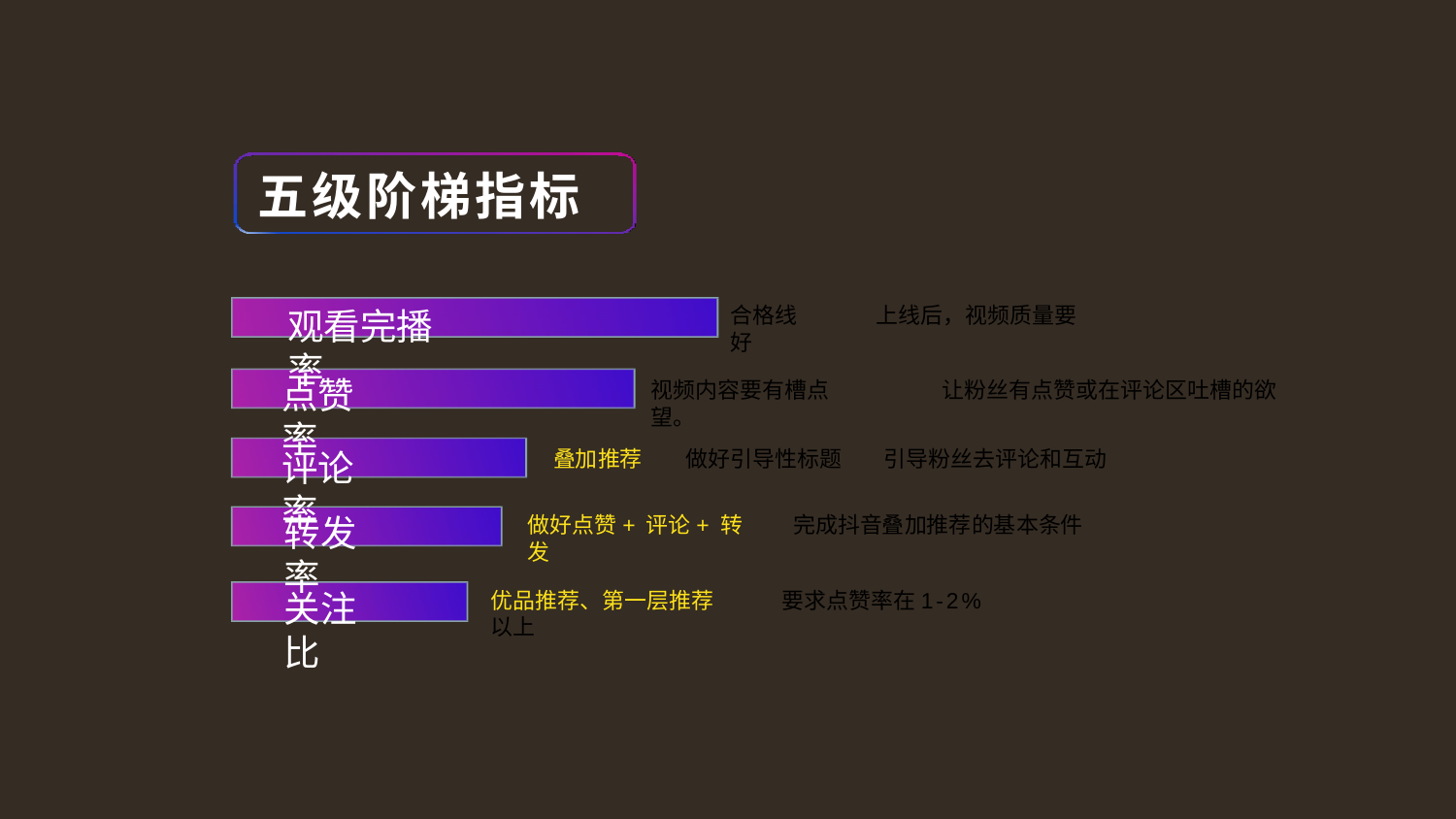

# 五级阶梯指标

合格线	上线后，视频质量要好
观看完播率

点赞率
视频内容要有槽点	让粉丝有点赞或在评论区吐槽的欲望。

叠加推荐
做好引导性标题
引导粉丝去评论和互动
评论率

转发率
做好点赞+评论+转发
完成抖音叠加推荐的基本条件

优品推荐、第一层推荐	要求点赞率在1-2%以上
关注比